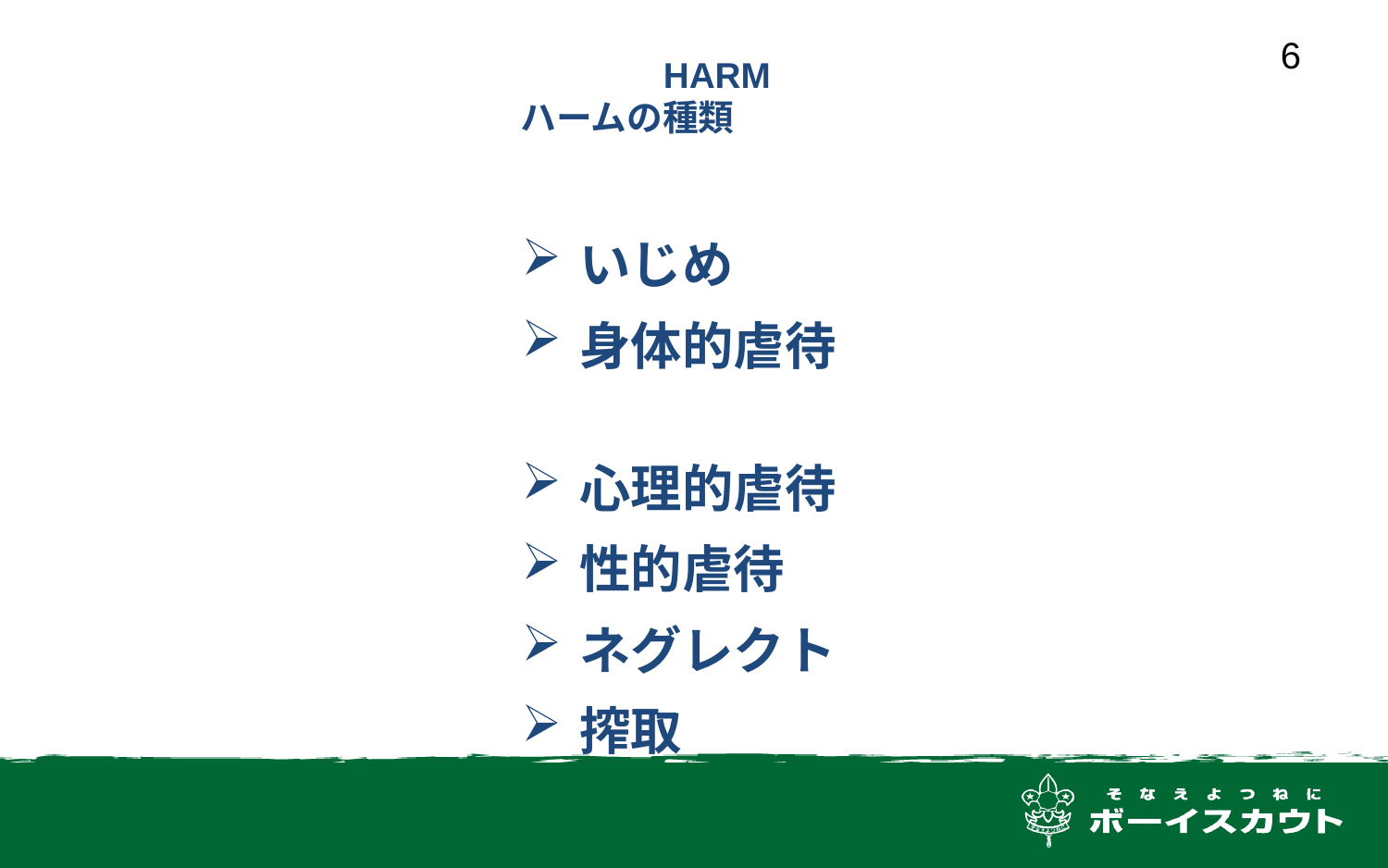

6
HARM
ハームの種類
いじめ
身体的虐待
心理的虐待
性的虐待
ネグレクト
搾取